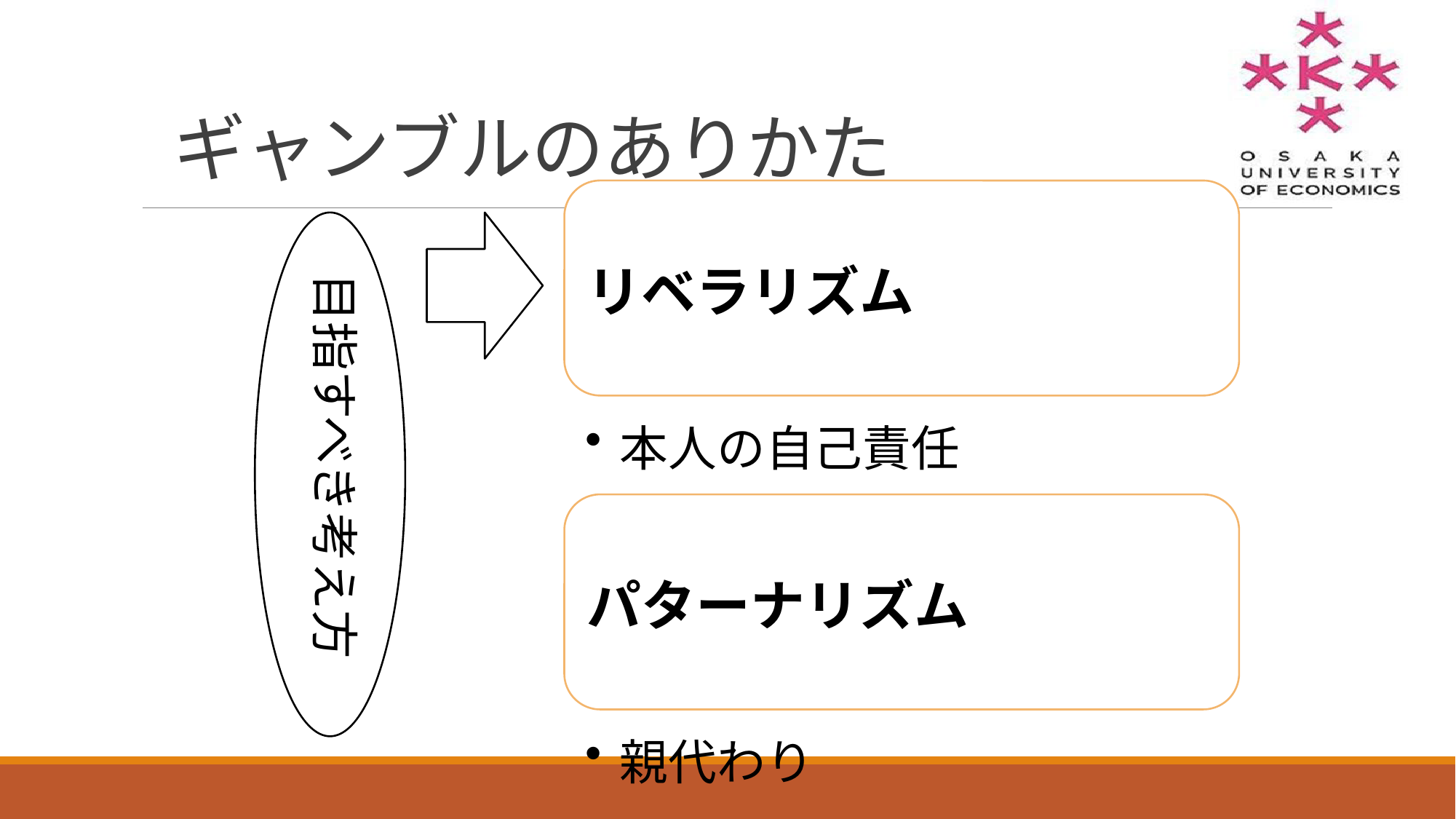

# ギャンブルのありかた
リベラリズム
本人の自己責任
パターナリズム
親代わり

目指すべき考え方